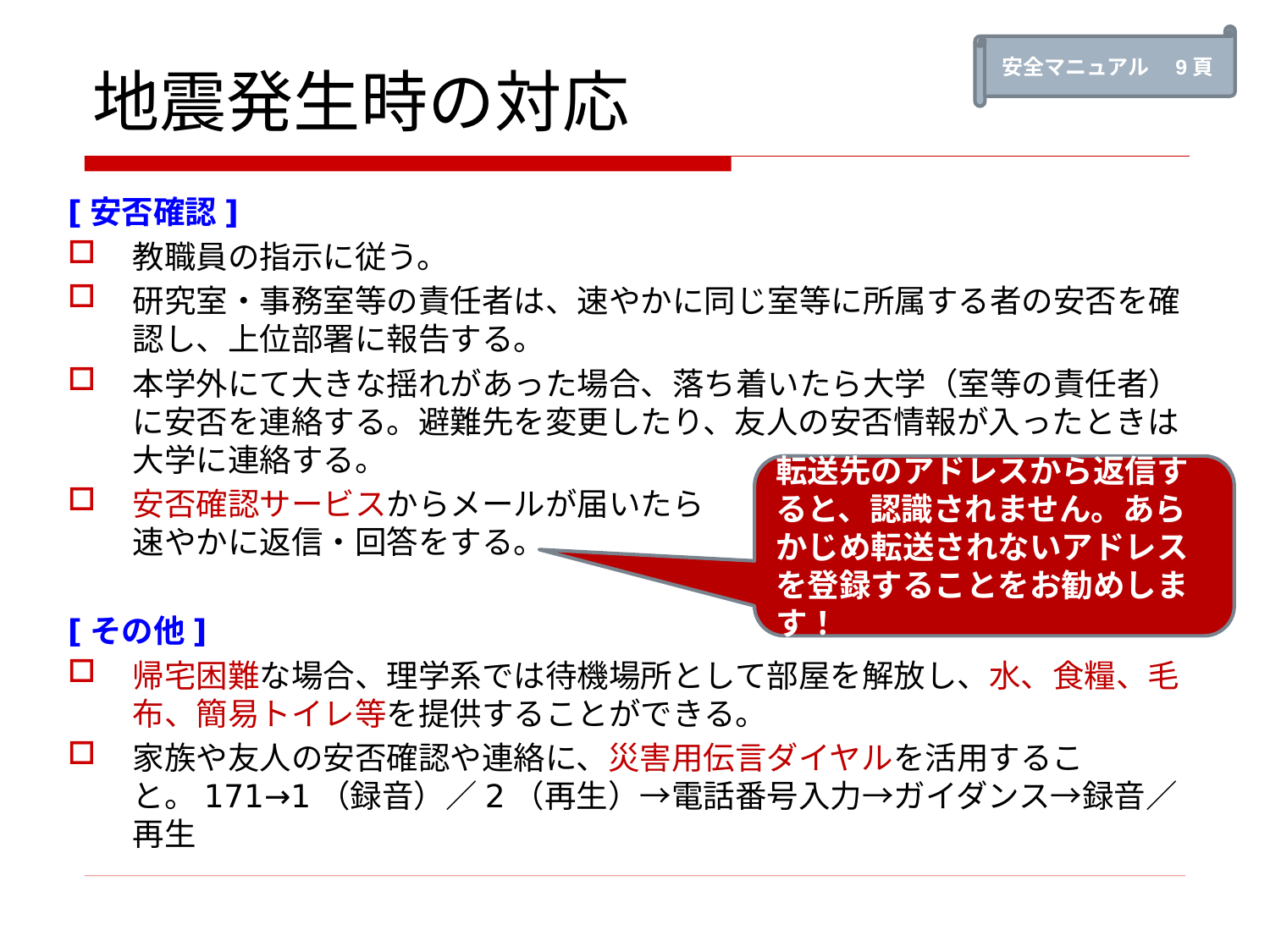

安全マニュアル　9頁
# 地震発生時の対応
[安否確認]
教職員の指示に従う。
研究室・事務室等の責任者は、速やかに同じ室等に所属する者の安否を確認し、上位部署に報告する。
本学外にて大きな揺れがあった場合、落ち着いたら大学（室等の責任者）に安否を連絡する。避難先を変更したり、友人の安否情報が入ったときは大学に連絡する。
安否確認サービスからメールが届いたら
速やかに返信・回答をする。

[その他]
帰宅困難な場合、理学系では待機場所として部屋を解放し、水、食糧、毛布、簡易トイレ等を提供することができる。
家族や友人の安否確認や連絡に、災害用伝言ダイヤルを活用すること。171→1（録音）／2（再生）→電話番号入力→ガイダンス→録音／再生

転送先のアドレスから返信すると、認識されません。あらかじめ転送されないアドレスを登録することをお勧めします！